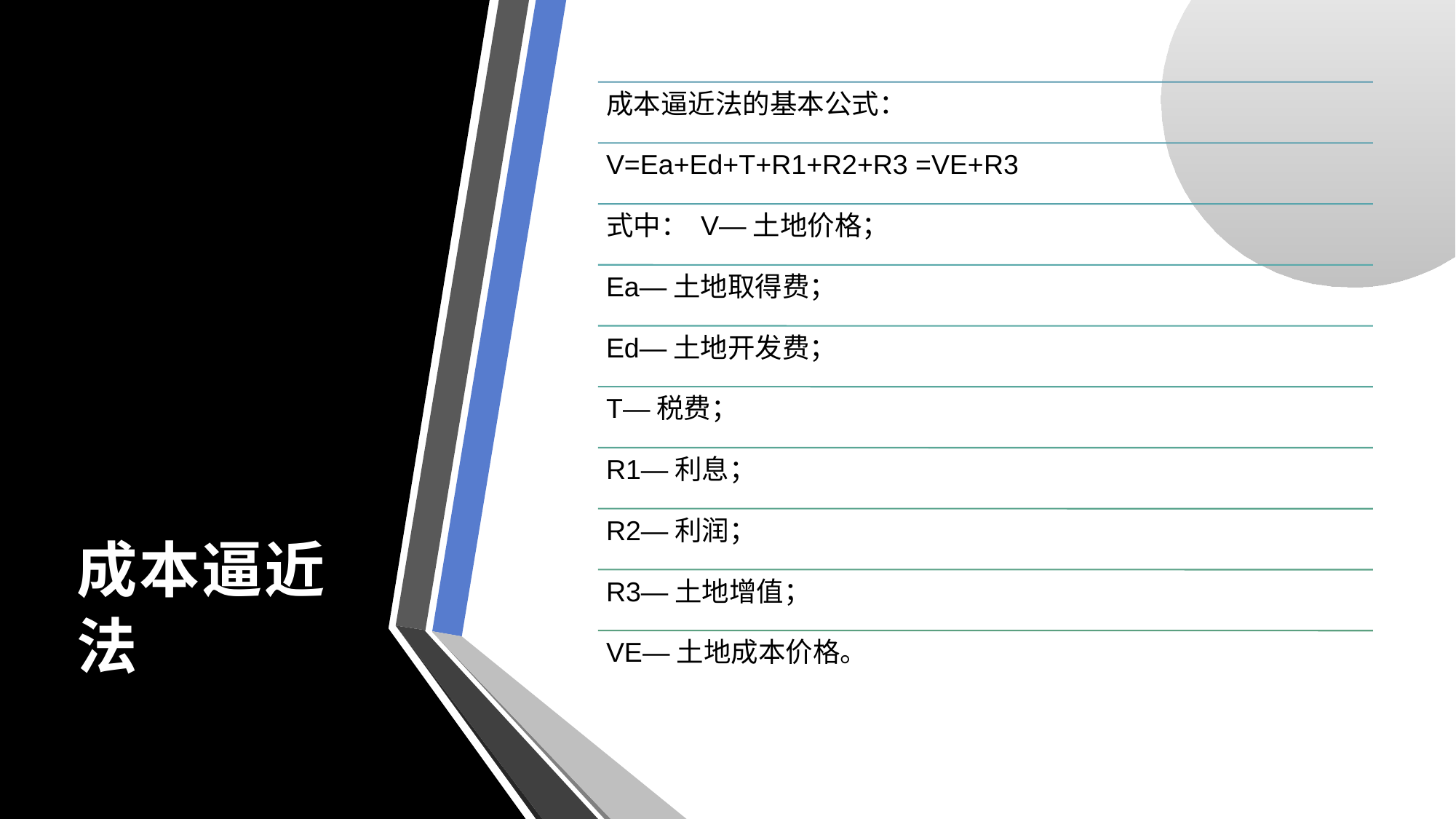

成本逼近法
成本逼近法的基本公式：
V=Ea+Ed+T+R1+R2+R3 =VE+R3
式中： V—土地价格；
Ea—土地取得费；
Ed—土地开发费；
T—税费；
R1—利息；
R2—利润；
R3—土地增值；
VE—土地成本价格。